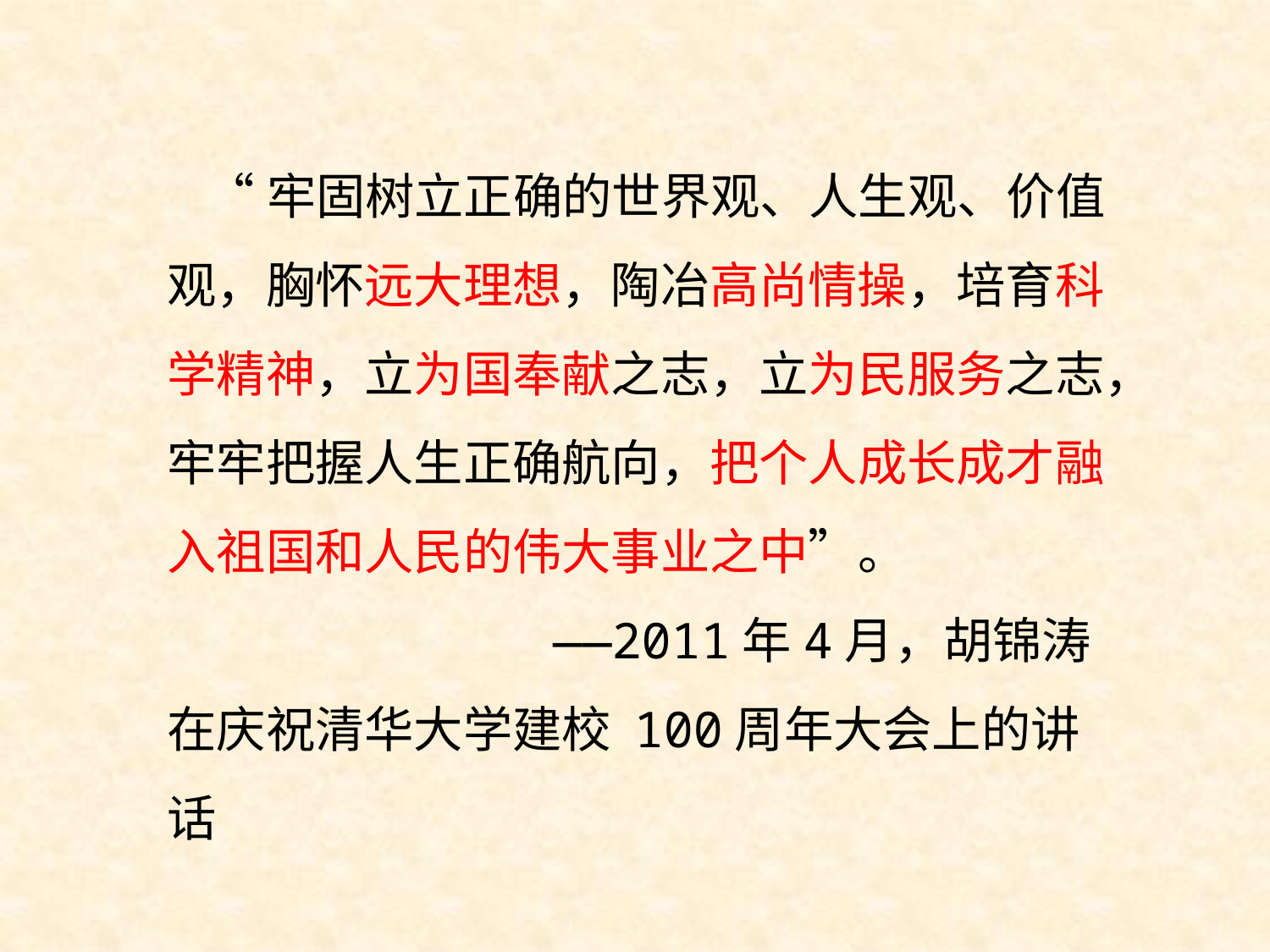

“牢固树立正确的世界观、人生观、价值观，胸怀远大理想，陶冶高尚情操，培育科学精神，立为国奉献之志，立为民服务之志，牢牢把握人生正确航向，把个人成长成才融入祖国和人民的伟大事业之中”。
             ——2011年4月，胡锦涛在庆祝清华大学建校 100周年大会上的讲话
86